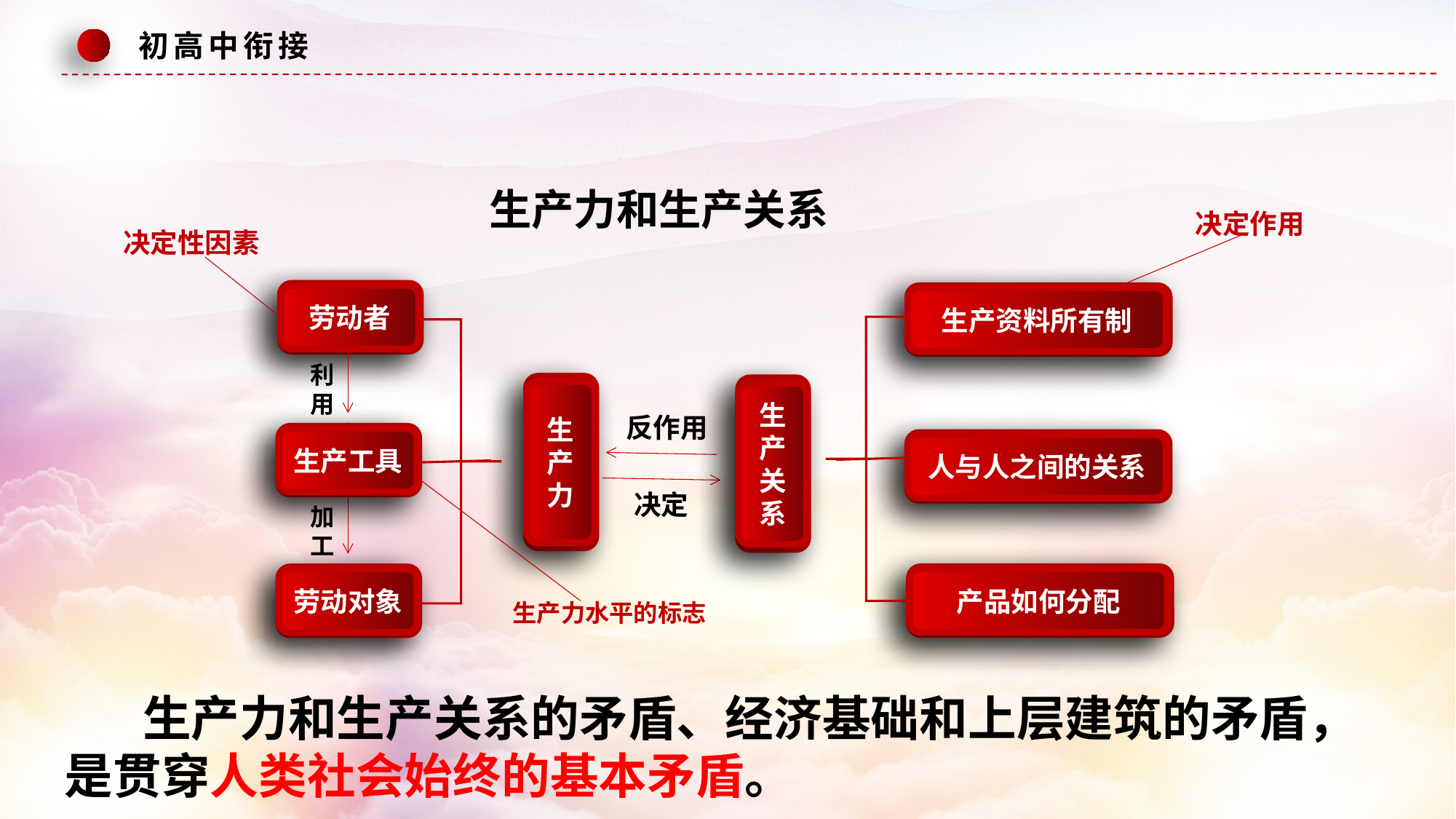

初高中衔接

生产力和生产关系
决定作用
决定性因素

劳动者

生产资料所有制

利用

生产力

生产关系
反作用

生产工具

人与人之间的关系
决定
加工

产品如何分配

劳动对象
生产力水平的标志
      生产力和生产关系的矛盾、经济基础和上层建筑的矛盾，是贯穿人类社会始终的基本矛盾。